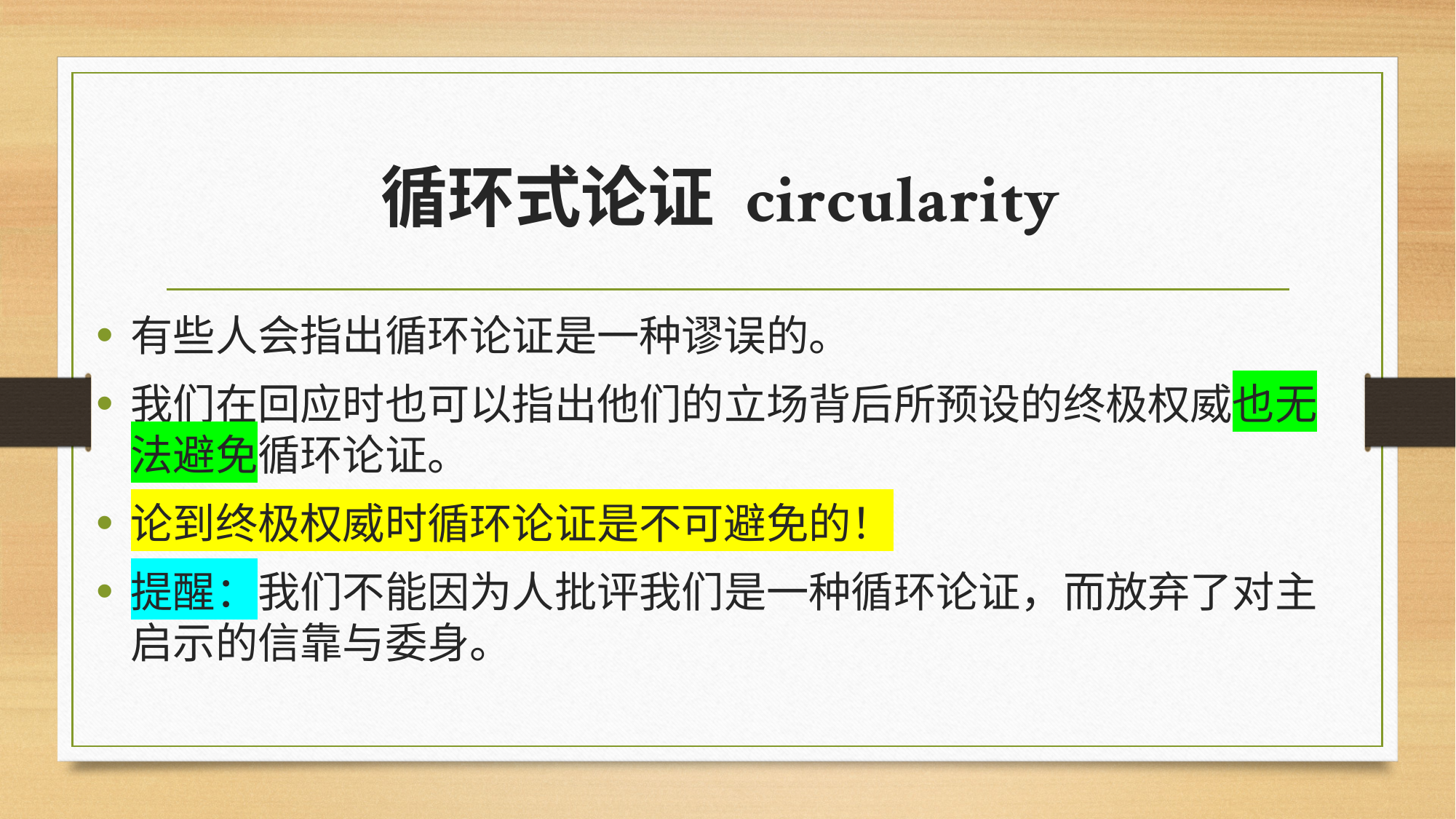

# 循环式论证 circularity
有些人会指出循环论证是一种谬误的。
我们在回应时也可以指出他们的立场背后所预设的终极权威也无法避免循环论证。
论到终极权威时循环论证是不可避免的！
提醒：我们不能因为人批评我们是一种循环论证，而放弃了对主启示的信靠与委身。